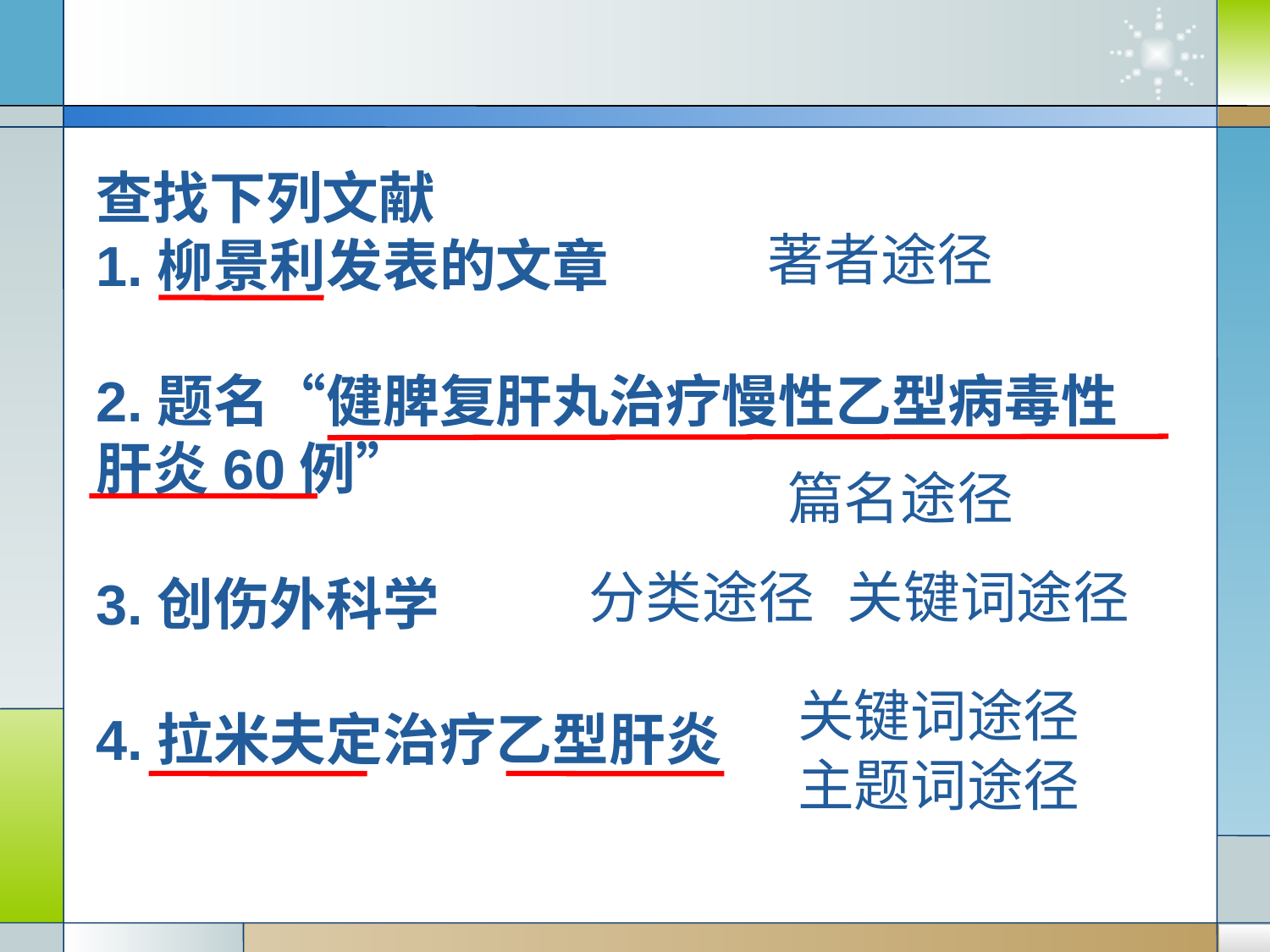

查找下列文献
1.柳景利发表的文章
2.题名“健脾复肝丸治疗慢性乙型病毒性肝炎60例”
3.创伤外科学
4.拉米夫定治疗乙型肝炎
著者途径
篇名途径
分类途径
关键词途径
关键词途径
主题词途径